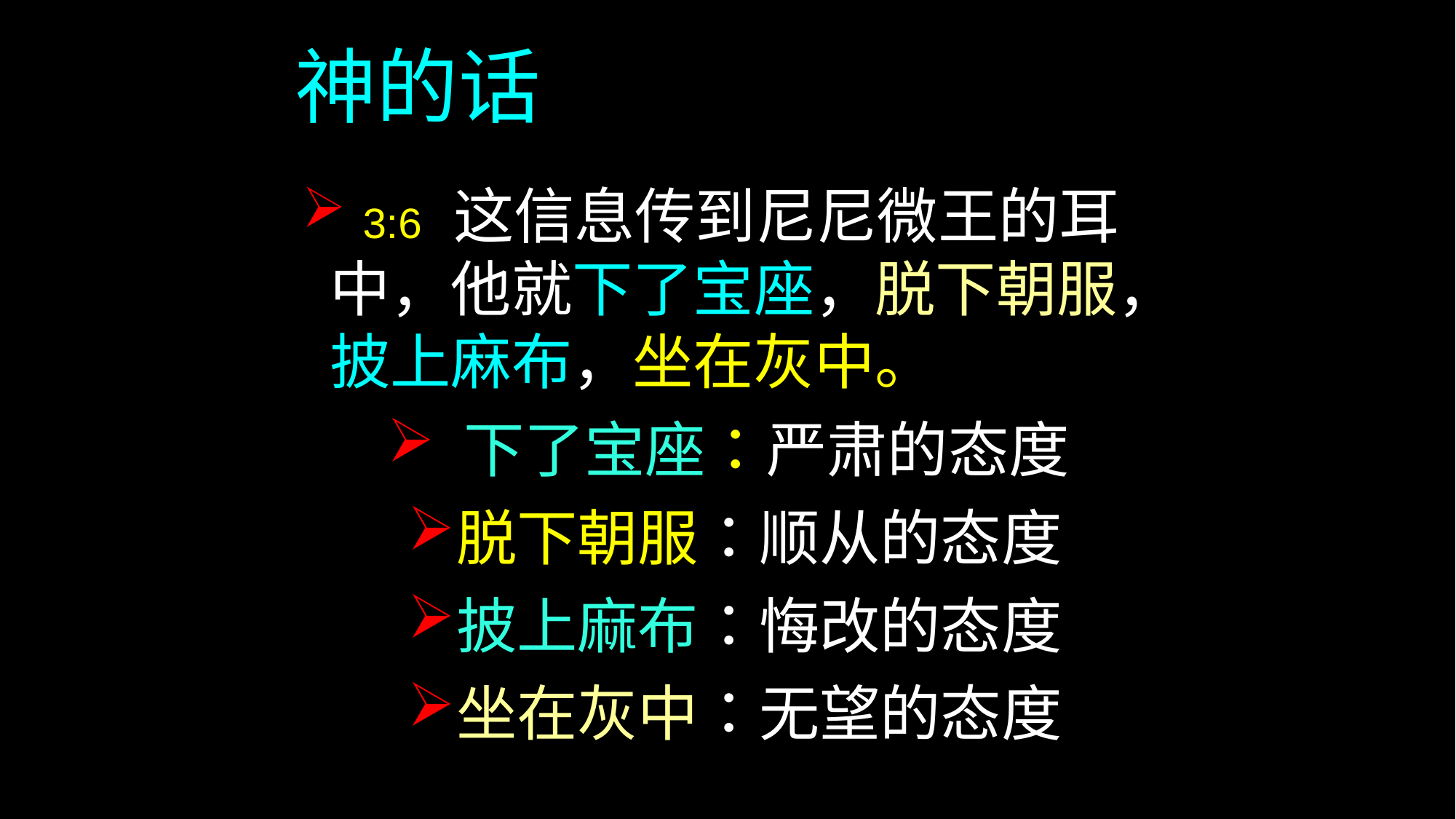

# 神的话

 3:6 这信息传到尼尼微王的耳中，他就下了宝座，脱下朝服，披上麻布，坐在灰中。
 下了宝座：严肃的态度
脱下朝服：顺从的态度
披上麻布：悔改的态度
坐在灰中：无望的态度